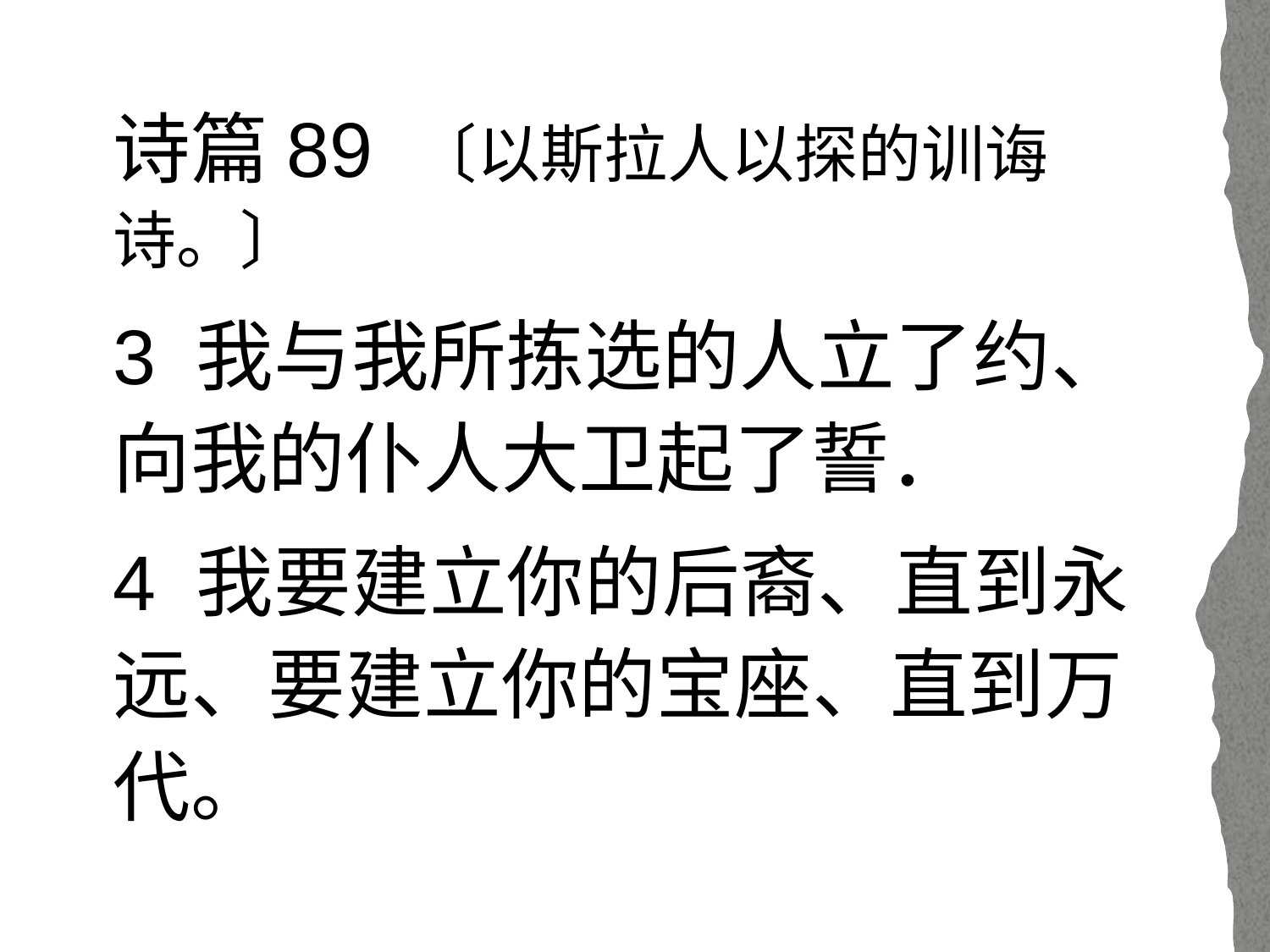

诗篇89 〔以斯拉人以探的训诲诗。〕
3 我与我所拣选的人立了约、向我的仆人大卫起了誓．
4 我要建立你的后裔、直到永远、要建立你的宝座、直到万代。